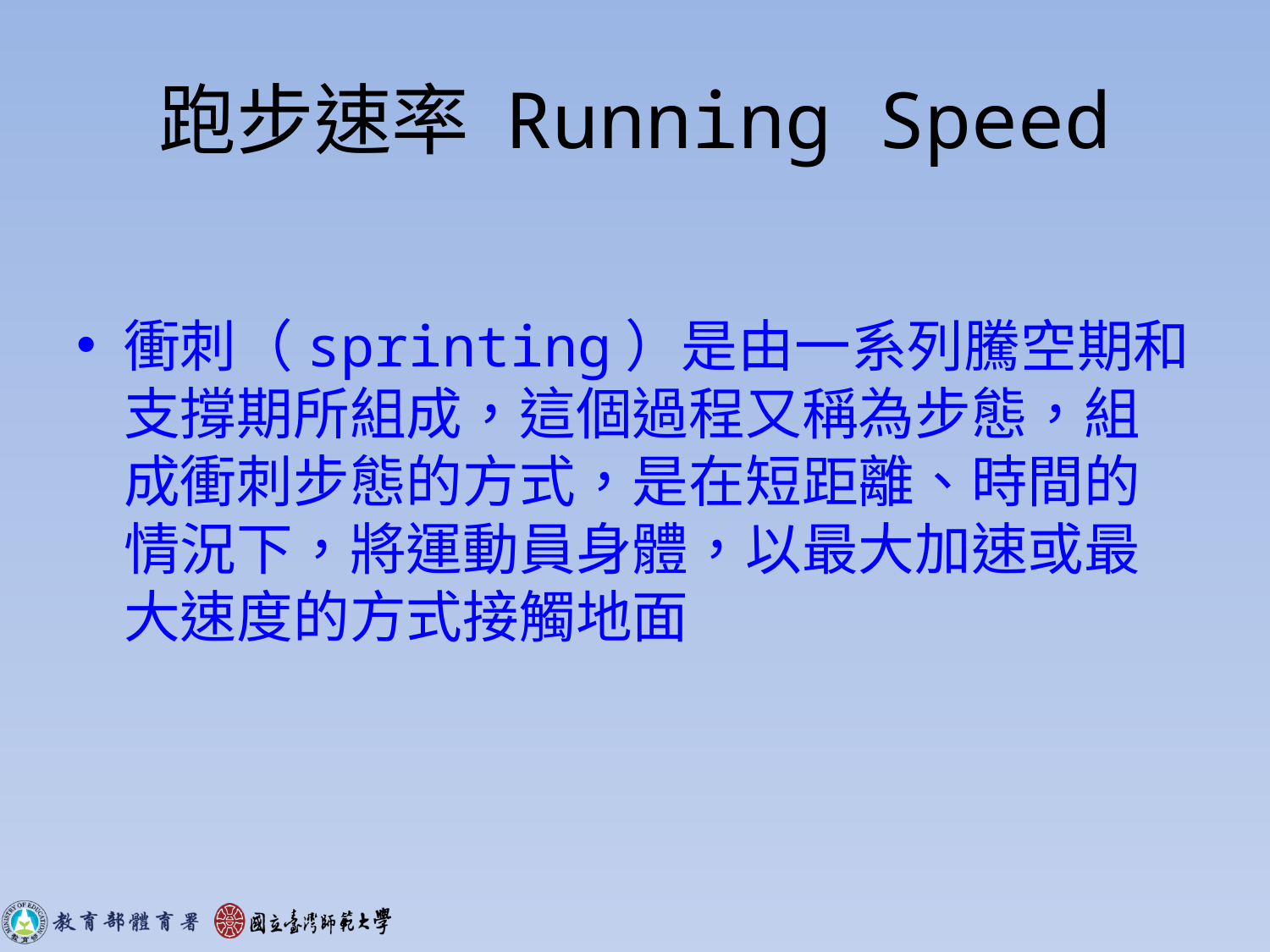

# 跑步速率 Running Speed

衝刺（sprinting）是由一系列騰空期和支撐期所組成，這個過程又稱為步態，組成衝刺步態的方式，是在短距離、時間的情況下，將運動員身體，以最大加速或最大速度的方式接觸地面